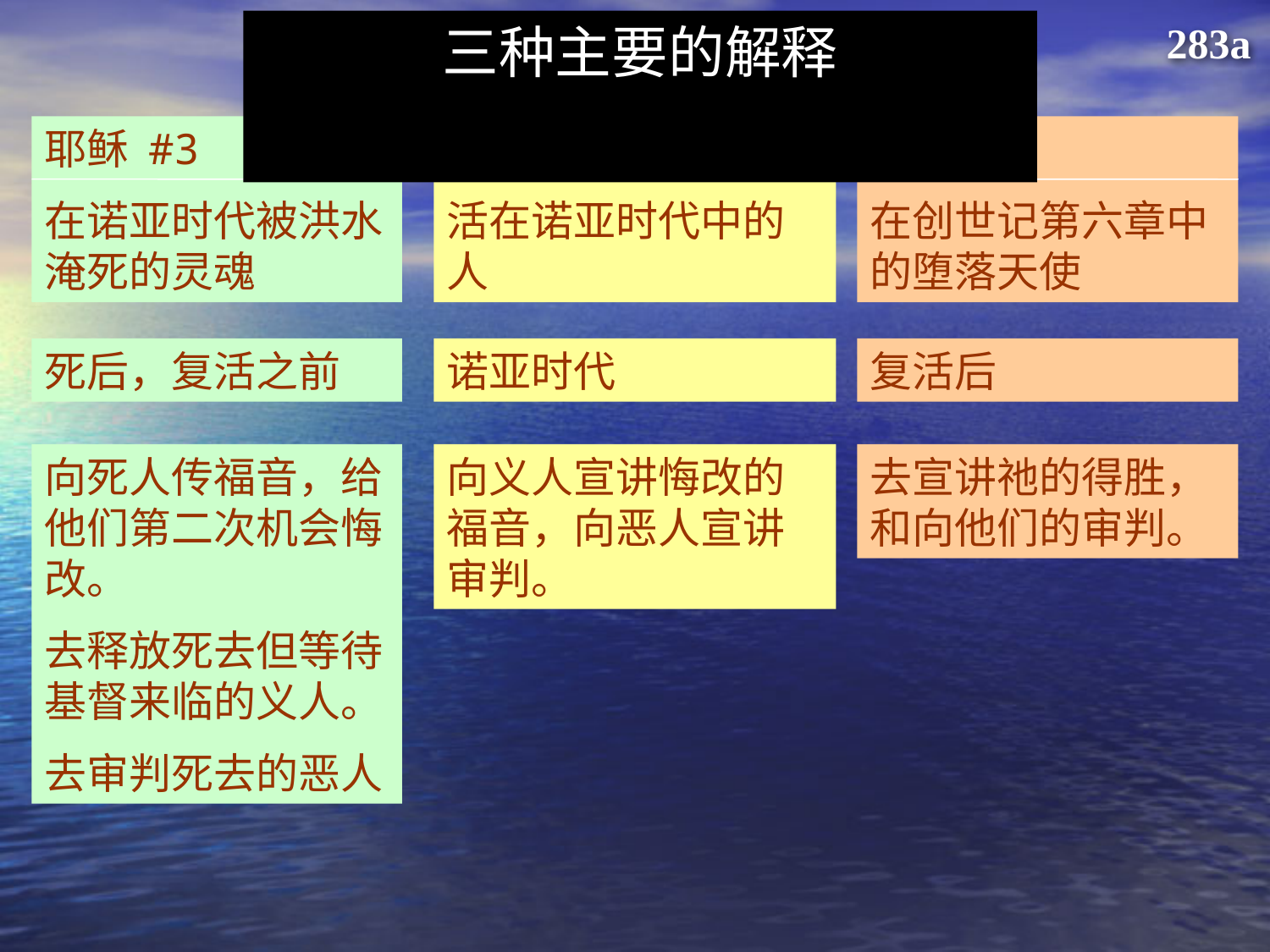

三种主要的解释
283a
耶稣 #3
在诺亚时代被洪水淹死的灵魂
诺亚时代的基督 #1
活在诺亚时代中的人
耶稣 #7
在创世记第六章中的堕落天使

死后，复活之前
诺亚时代
复活后
向死人传福音，给他们第二次机会悔改。
去释放死去但等待基督来临的义人。
去审判死去的恶人
向义人宣讲悔改的福音，向恶人宣讲审判。
去宣讲祂的得胜，和向他们的审判。